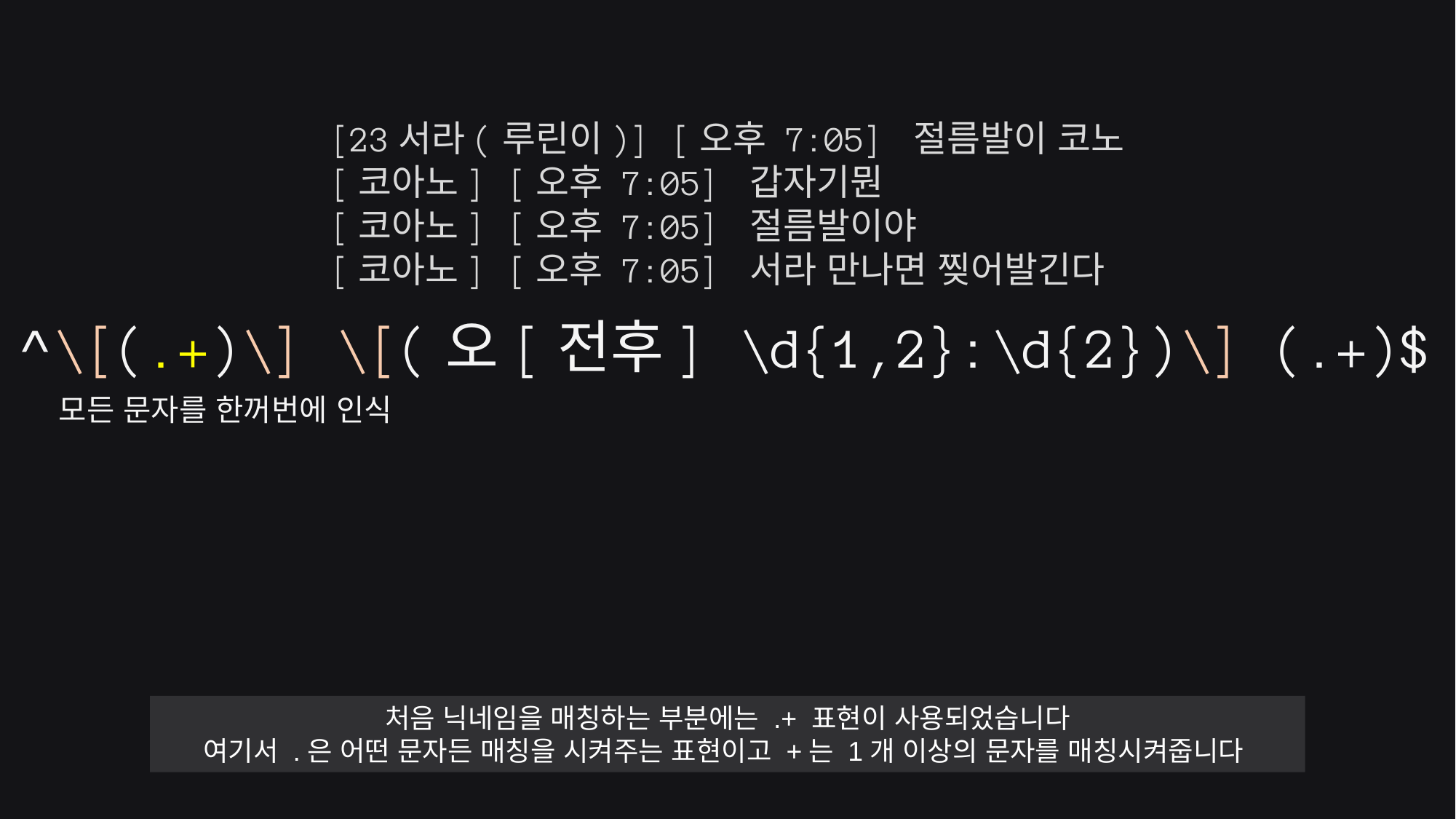

[23서라(루린이)] [오후 7:05] 절름발이 코노
[코아노] [오후 7:05] 갑자기뭔
[코아노] [오후 7:05] 절름발이야
[코아노] [오후 7:05] 서라 만나면 찢어발긴다
^\[(.+)\] \[(오[전후] \d{1,2}:\d{2})\] (.+)$
모든 문자를 한꺼번에 인식
처음 닉네임을 매칭하는 부분에는 .+ 표현이 사용되었습니다
여기서 .은 어떤 문자든 매칭을 시켜주는 표현이고 +는 1개 이상의 문자를 매칭시켜줍니다